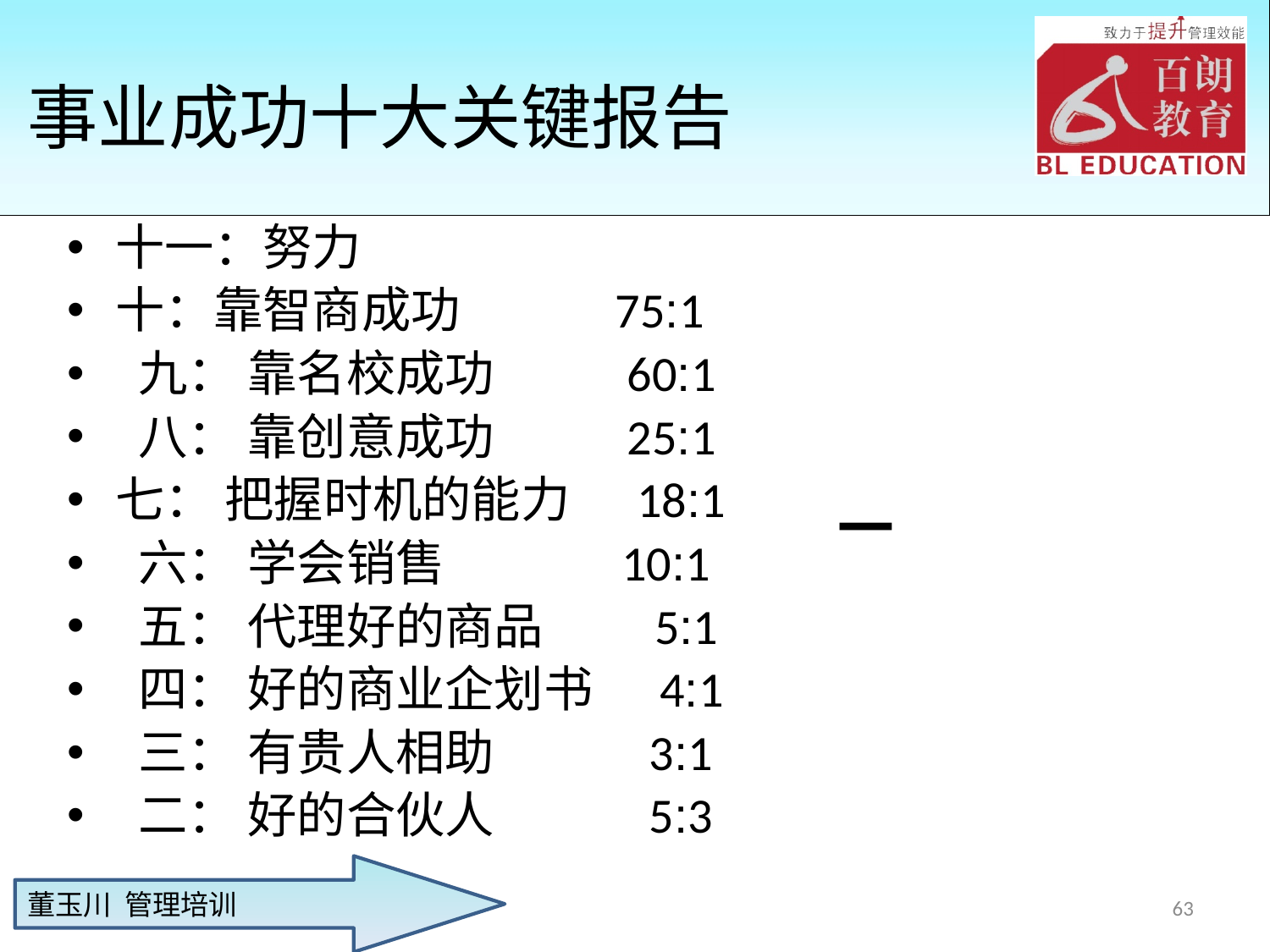

# 事业成功十大关键报告
十一：努力
十：靠智商成功             75:1
 九： 靠名校成功           60:1
 八： 靠创意成功           25:1
七： 把握时机的能力     18:1
 六： 学会销售               10:1
 五： 代理好的商品         5:1
 四： 好的商业企划书     4:1
 三： 有贵人相助             3:1
 二： 好的合伙人             5:3
一
63